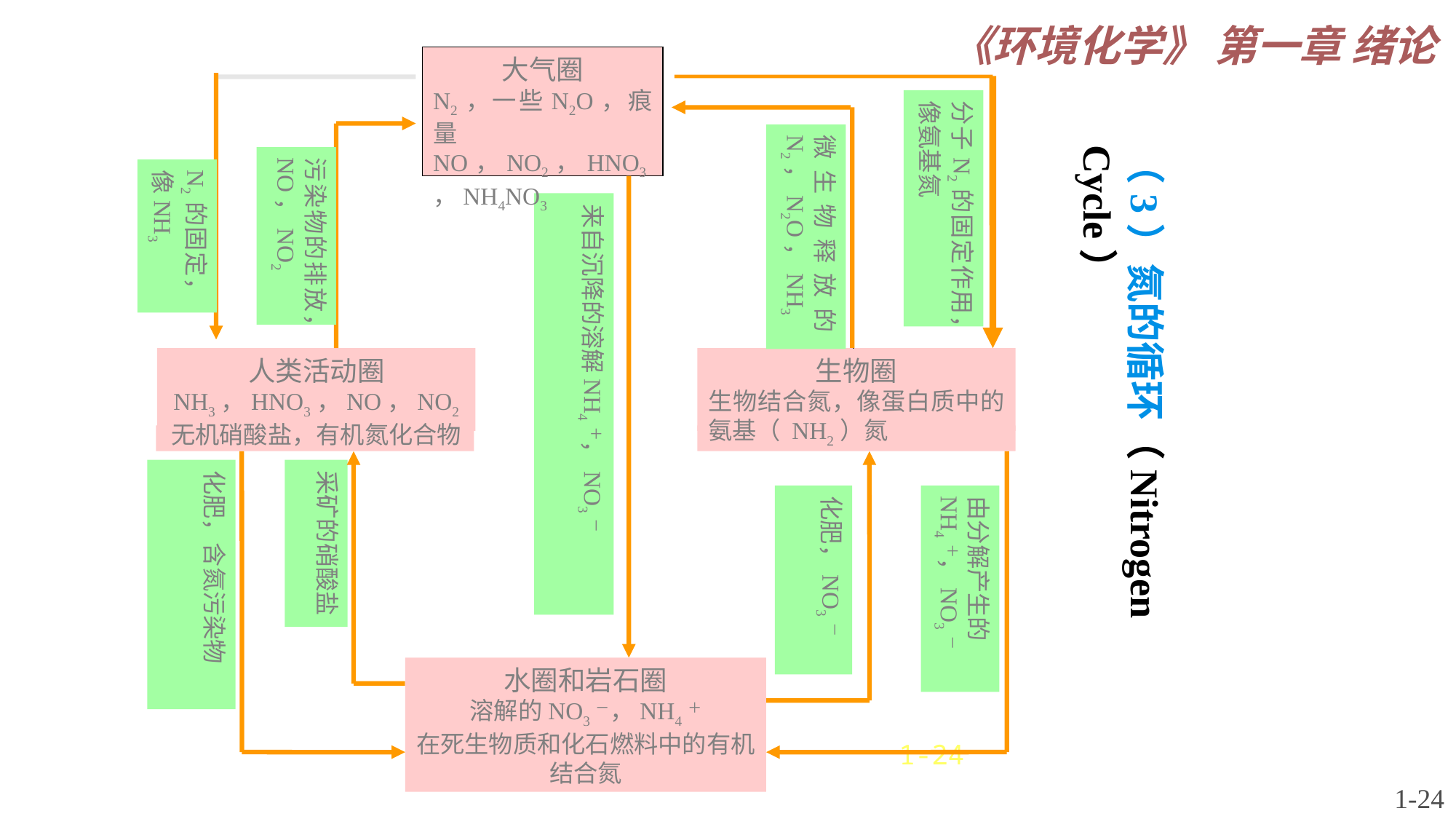

《环境化学》 第一章 绪论
大气圈
N2，一些N2O，痕量NO，NO2，HNO3，NH4NO3

分子N2的固定作用，像氨基氮

微生物释放的N2，N2O，NH3
（3）氮的循环（Nitrogen Cycle）
污染物的排放，NO，NO2
N2的固定，像NH3

来自沉降的溶解NH4＋，NO3－
人类活动圈
NH3，HNO3，NO，NO2
无机硝酸盐，有机氮化合物
生物圈
生物结合氮，像蛋白质中的氨基（ NH2）氮

化肥，含氮污染物
采矿的硝酸盐
化肥，NO3－
由分解产生的
NH4＋，NO3－
水圈和岩石圈
溶解的NO3－，NH4＋
在死生物质和化石燃料中的有机结合氮

1-24

1-24